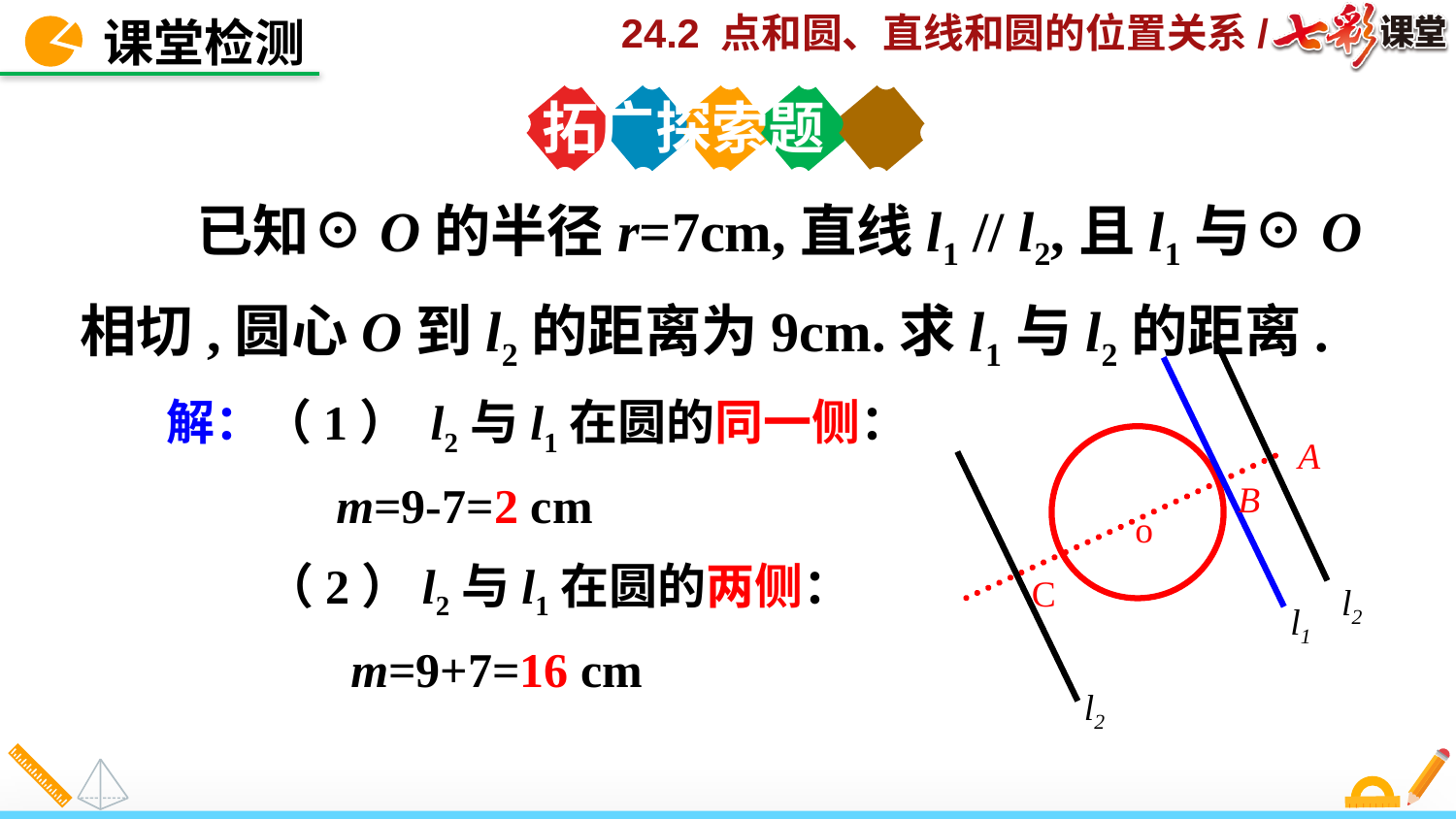

课堂检测

拓广探索题

        已知☉O的半径r=7cm,直线l1 // l2,且l1与☉O相切,圆心O到l2的距离为9cm.求l1与l2的距离.

l2

o
l1
解：（1） l2与l1在圆的同一侧：
              m=9-7=2 cm

A
B
C

l2

（2）l2与l1在圆的两侧：
       m=9+7=16 cm